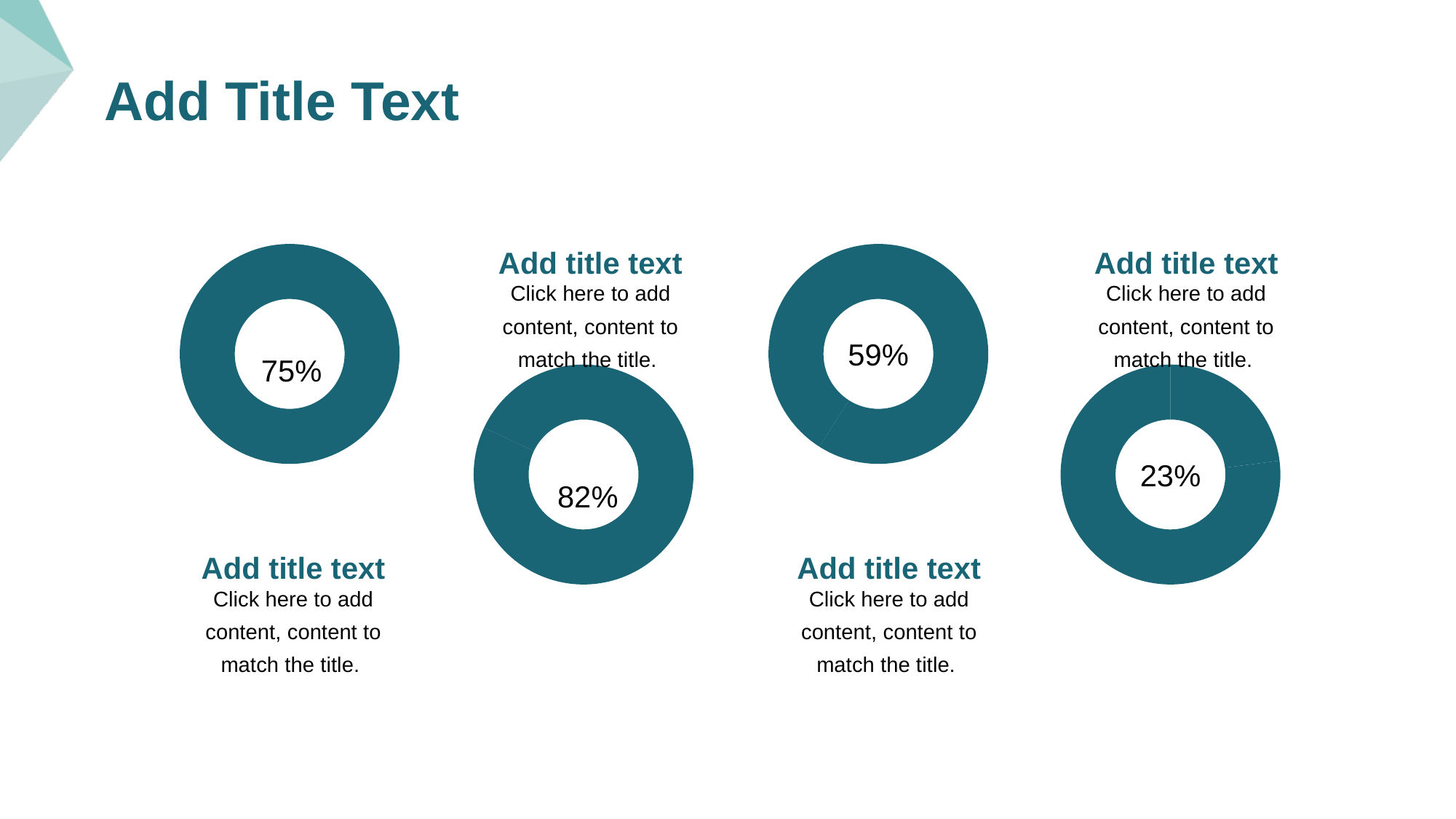

Add Title Text
Add title text
Add title text

### Chart

| Category | 百分比 |
|---|---|
|  | 75.0 |
|  | 25.0 |

### Chart

| Category | 百分比 |
|---|---|
|  | 59.0 |
|  | 41.0 |
Click here to add content, content to match the title.
Click here to add content, content to match the title.
59%
75%

### Chart

| Category | 百分比 |
|---|---|
|  | 82.0 |
|  | 18.0 |

### Chart

| Category | 百分比 |
|---|---|
|  | 23.0 |
|  | 77.0 |
23%
82%
Add title text
Add title text
Click here to add content, content to match the title.
Click here to add content, content to match the title.